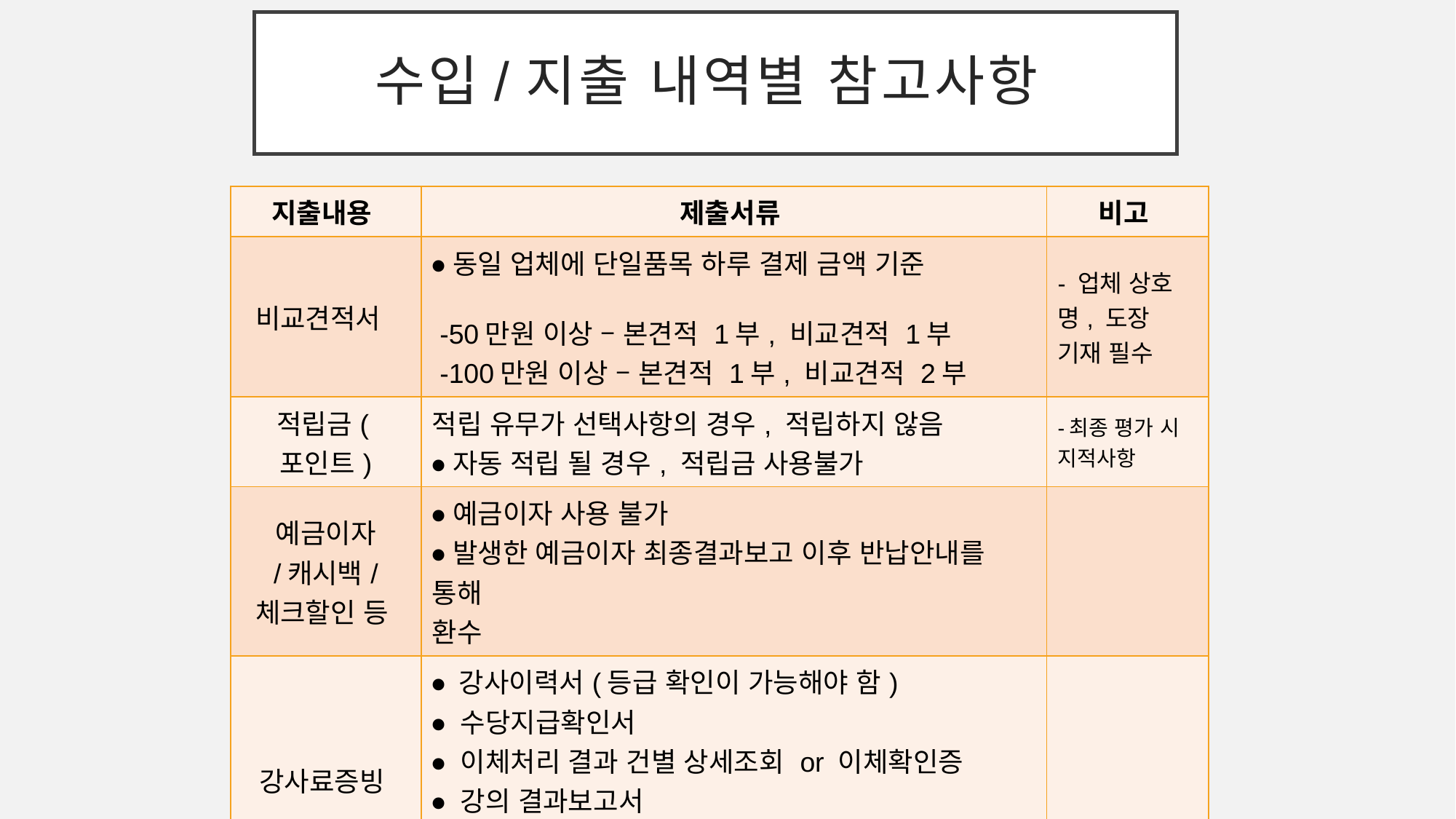

# 수입/지출 내역별 참고사항
| 지출내용 | 제출서류 | 비고 |
| --- | --- | --- |
| 비교견적서 | ⦁동일 업체에 단일품목 하루 결제 금액 기준 -50만원 이상 – 본견적 1부, 비교견적 1부 -100만원 이상 – 본견적 1부, 비교견적 2부 | - 업체 상호명, 도장 기재 필수 |
| 적립금(포인트) | 적립 유무가 선택사항의 경우, 적립하지 않음 ⦁자동 적립 될 경우, 적립금 사용불가 | -최종 평가 시 지적사항 |
| 예금이자 /캐시백/ 체크할인 등 | ⦁예금이자 사용 불가 ⦁발생한 예금이자 최종결과보고 이후 반납안내를 통해 환수 |  |
| 강사료증빙 | ⦁ 강사이력서(등급 확인이 가능해야 함) ⦁ 수당지급확인서 ⦁ 이체처리 결과 건별 상세조회 or 이체확인증 ⦁ 강의 결과보고서 ⦁ 원천징수 영수증(해당자에 한함) ⦁ 통장사본 |  |